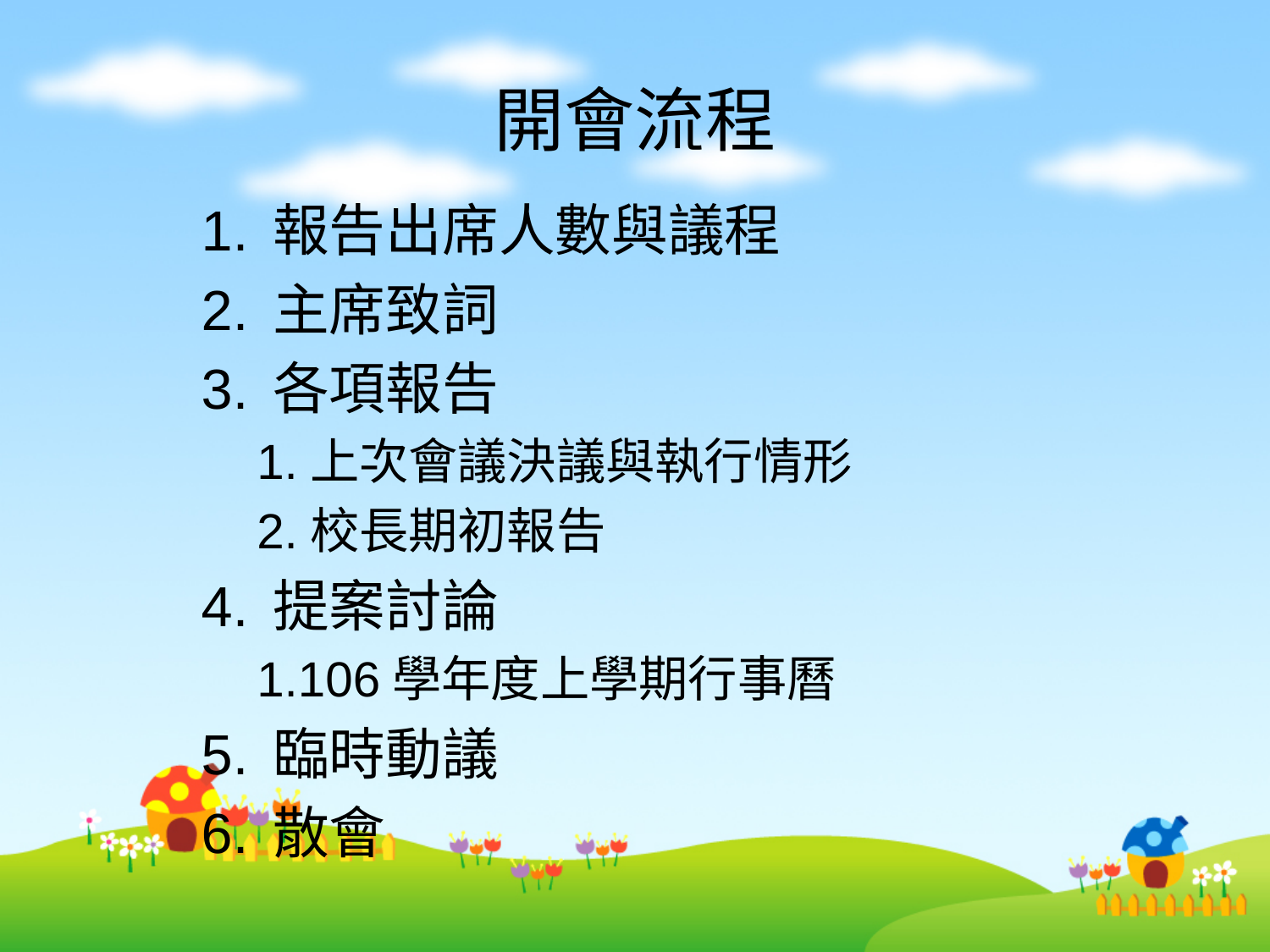

# 開會流程
報告出席人數與議程
主席致詞
各項報告
1.上次會議決議與執行情形
2.校長期初報告
提案討論
1.106學年度上學期行事曆
臨時動議
散會